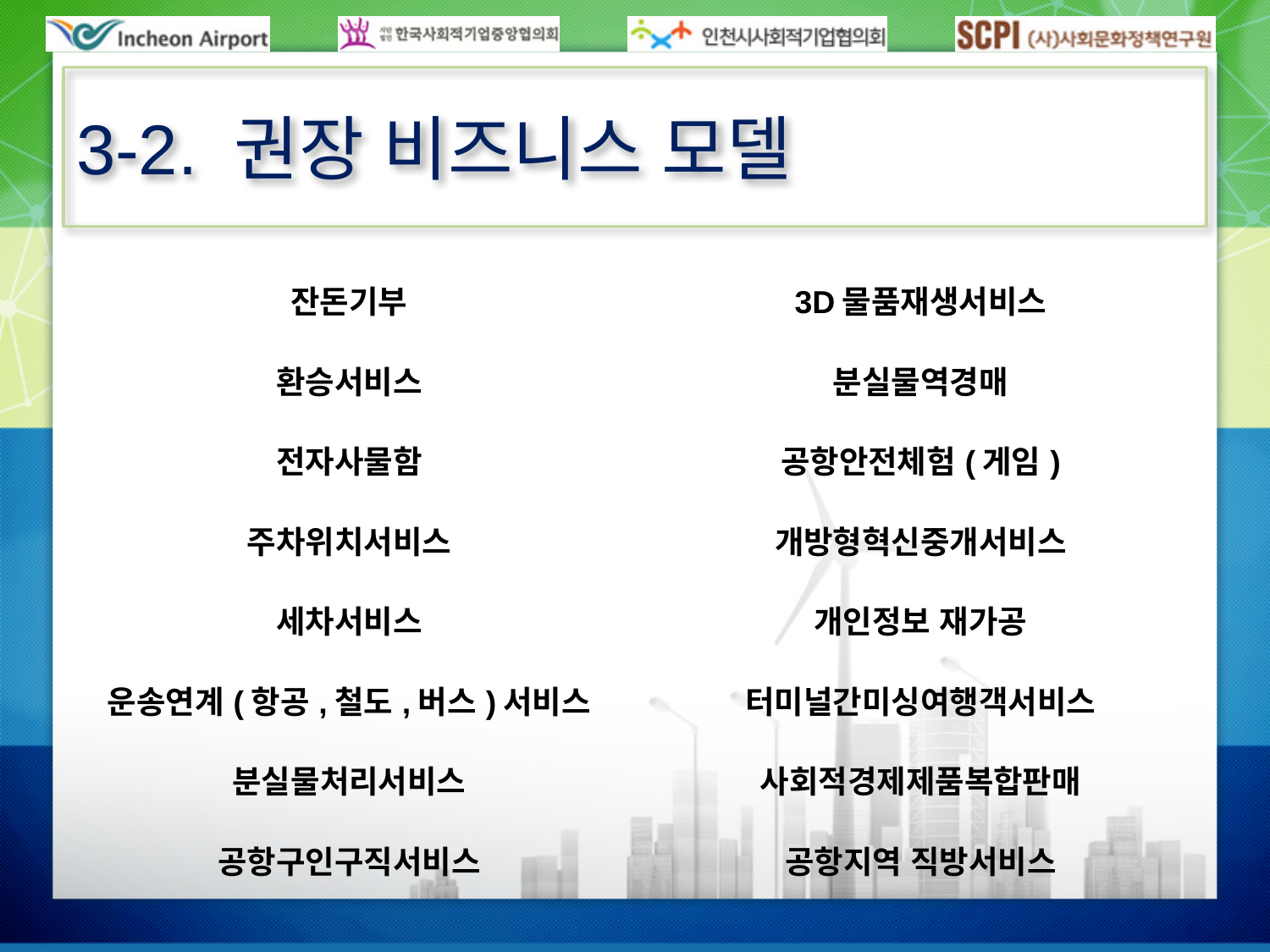

# 3-2. 권장 비즈니스 모델
| 잔돈기부 | 3D물품재생서비스 |
| --- | --- |
| 환승서비스 | 분실물역경매 |
| 전자사물함 | 공항안전체험(게임) |
| 주차위치서비스 | 개방형혁신중개서비스 |
| 세차서비스 | 개인정보 재가공 |
| 운송연계(항공,철도,버스)서비스 | 터미널간미싱여행객서비스 |
| 분실물처리서비스 | 사회적경제제품복합판매 |
| 공항구인구직서비스 | 공항지역 직방서비스 |